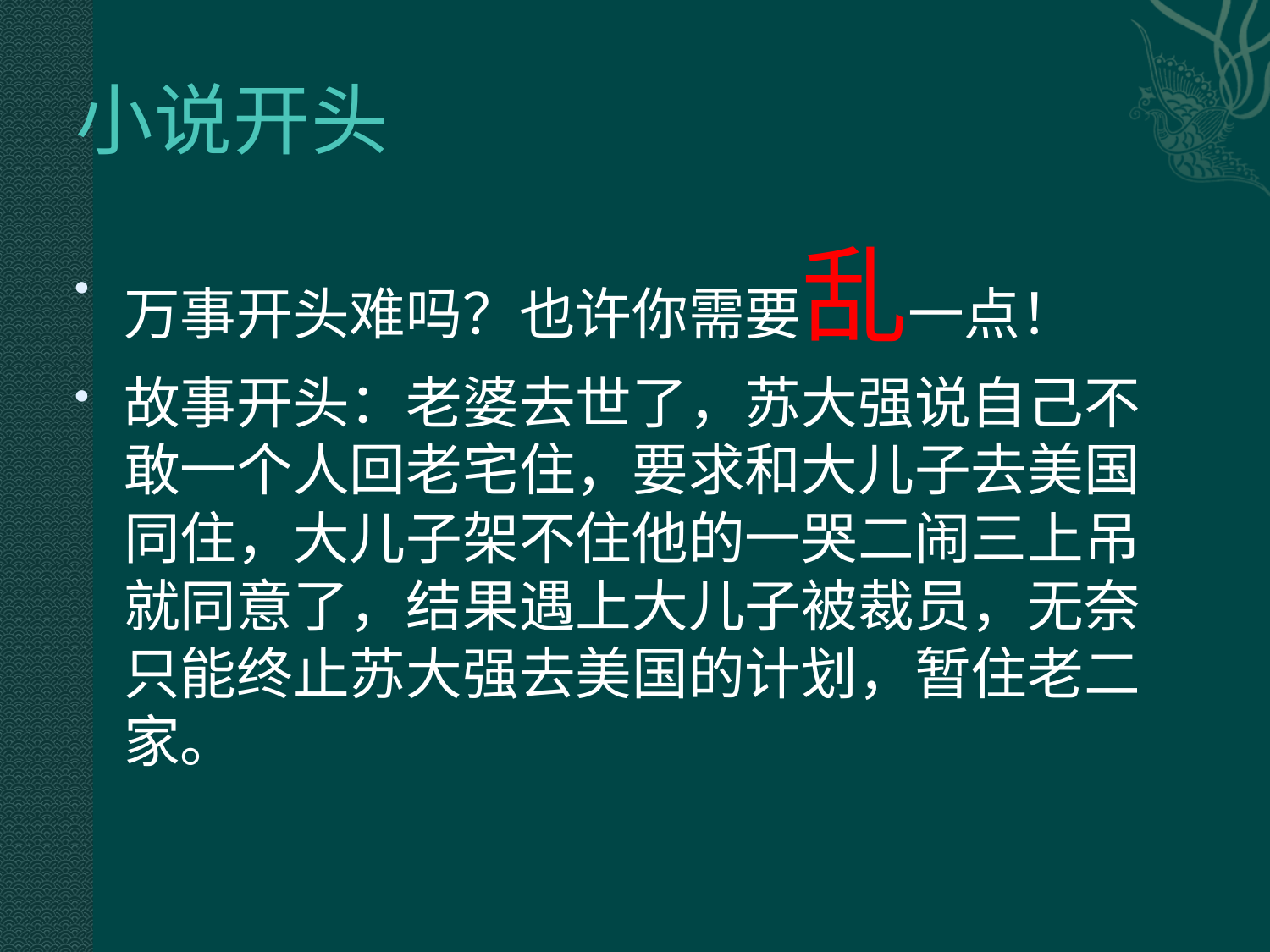

# 小说开头
万事开头难吗？也许你需要乱一点！
故事开头：老婆去世了，苏大强说自己不敢一个人回老宅住，要求和大儿子去美国同住，大儿子架不住他的一哭二闹三上吊就同意了，结果遇上大儿子被裁员，无奈只能终止苏大强去美国的计划，暂住老二家。